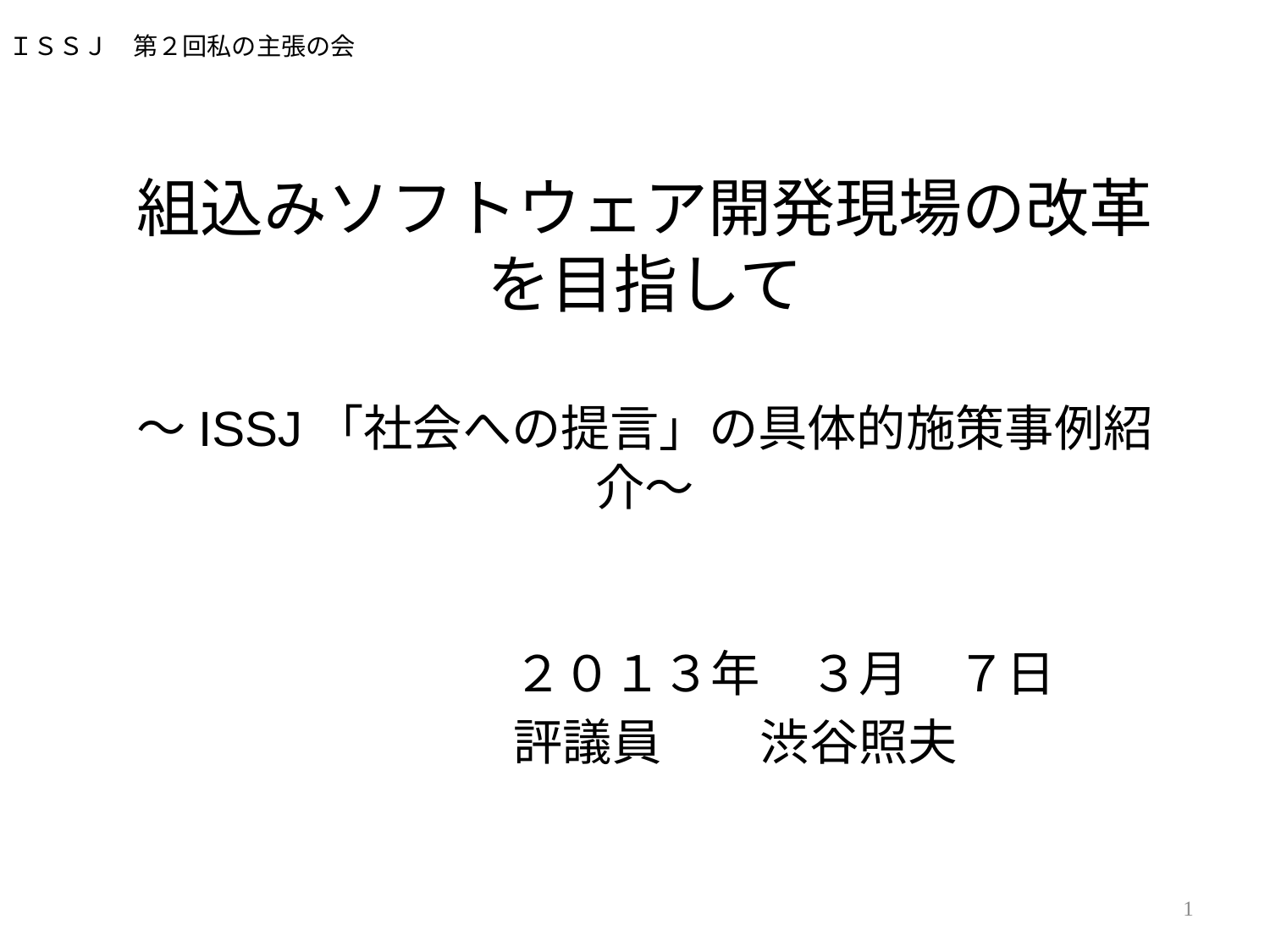

ＩＳＳＪ　第２回私の主張の会
# 組込みソフトウェア開発現場の改革 を目指して ～ISSJ「社会への提言」の具体的施策事例紹介～
　　　　　　２０１３年　３月　７日
　　　　　　評議員　　渋谷照夫
1